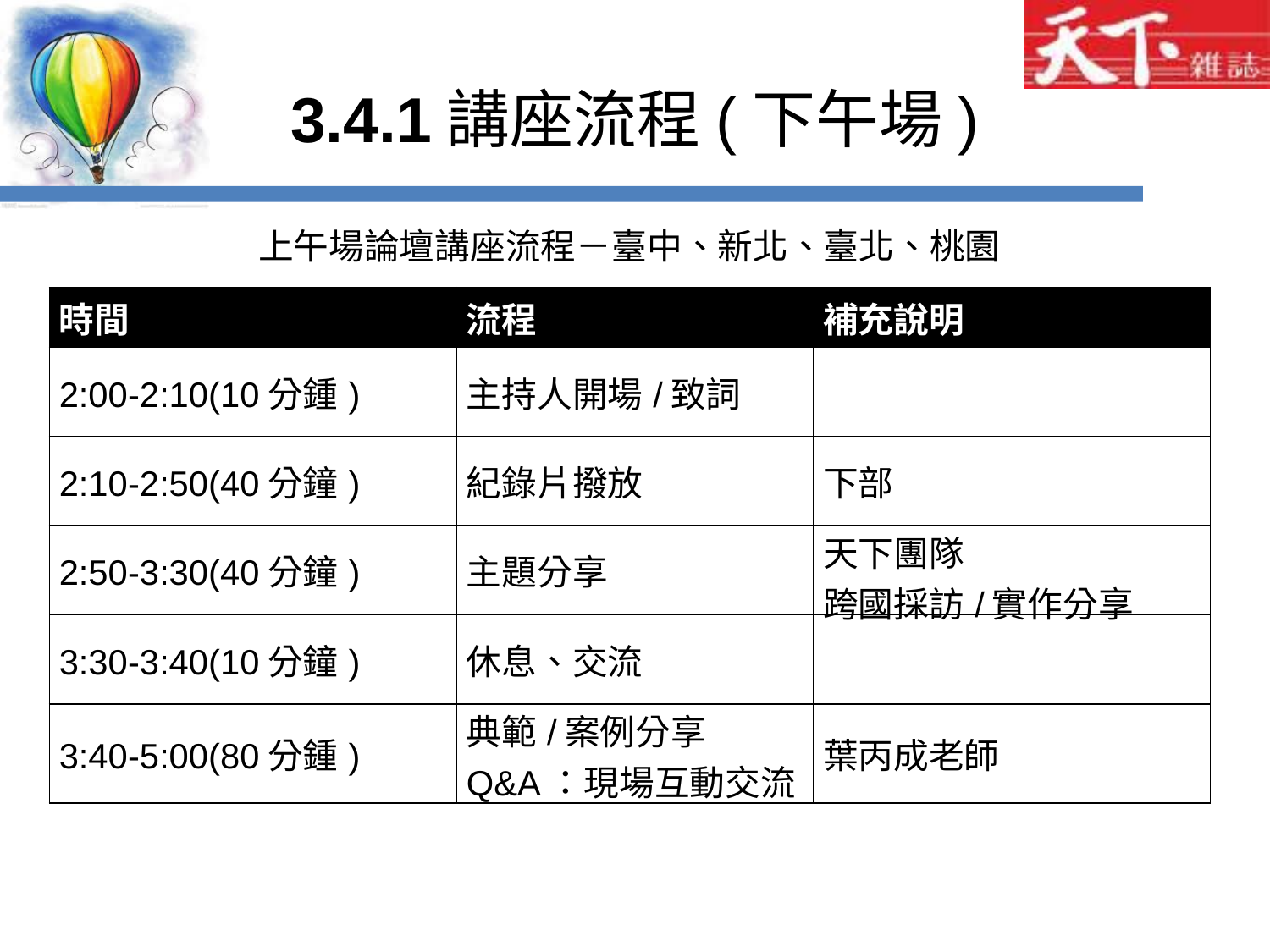

# 3.4.1講座流程(下午場)
上午場論壇講座流程－臺中、新北、臺北、桃園
| 時間 | 流程 | 補充說明 |
| --- | --- | --- |
| 2:00-2:10(10分鍾) | 主持人開場/致詞 |  |
| 2:10-2:50(40分鐘) | 紀錄片撥放 | 下部 |
| 2:50-3:30(40分鐘) | 主題分享 | 天下團隊 跨國採訪/實作分享 |
| 3:30-3:40(10分鐘) | 休息、交流 |  |
| 3:40-5:00(80分鍾) | 典範/案例分享 Q&A：現場互動交流 | 葉丙成老師 |